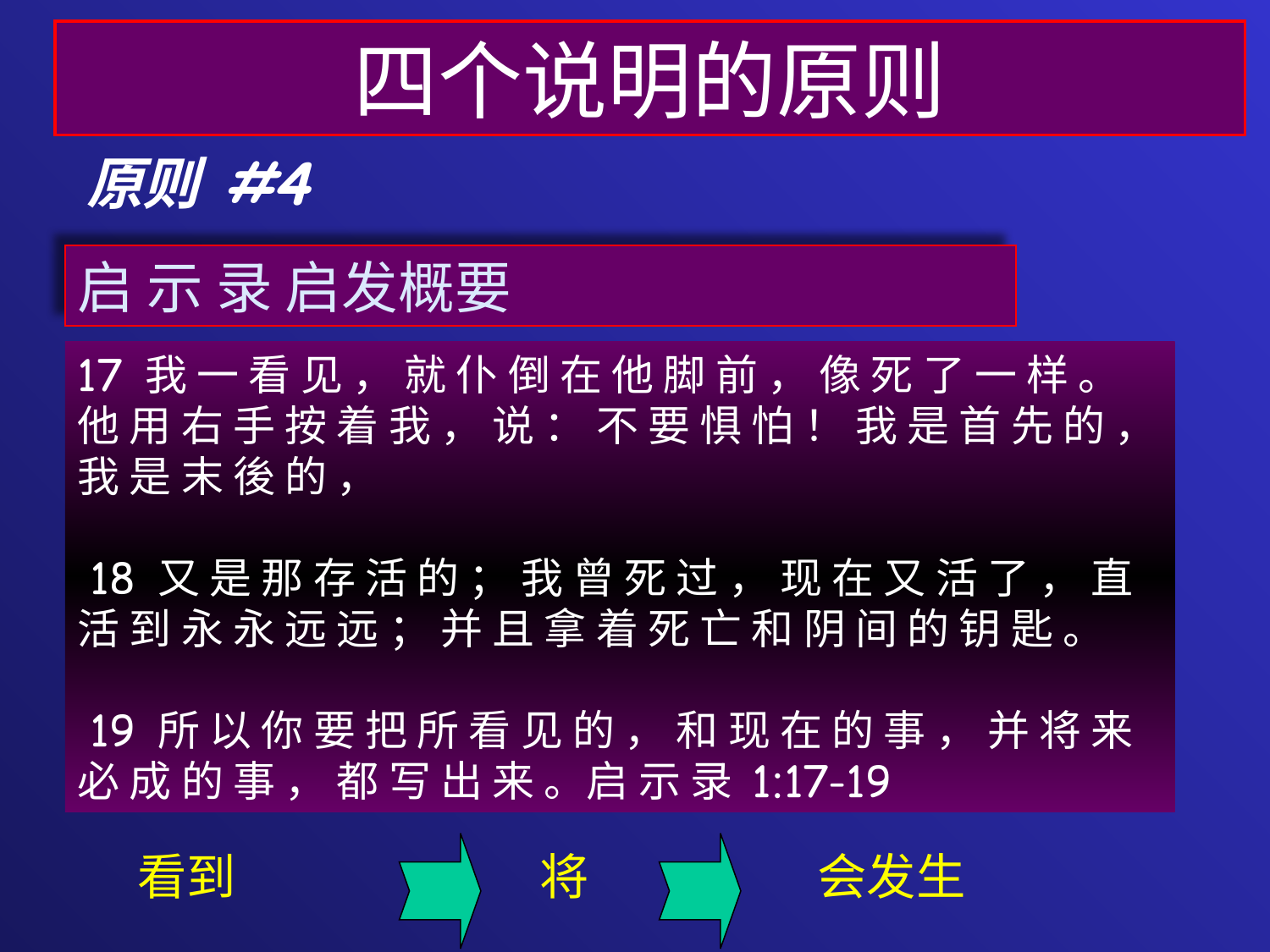

四个说明的原则
原则 #4
启 示 录 启发概要
17 我 一 看 见 ， 就 仆 倒 在 他 脚 前 ， 像 死 了 一 样 。 他 用 右 手 按 着 我 ， 说 ： 不 要 惧 怕 ！ 我 是 首 先 的 ， 我 是 末 後 的 ，

 18 又 是 那 存 活 的 ； 我 曾 死 过 ， 现 在 又 活 了 ， 直 活 到 永 永 远 远 ； 并 且 拿 着 死 亡 和 阴 间 的 钥 匙 。

 19 所 以 你 要 把 所 看 见 的 ， 和 现 在 的 事 ， 并 将 来 必 成 的 事 ， 都 写 出 来 。启 示 录 1:17-19

看到
将
会发生